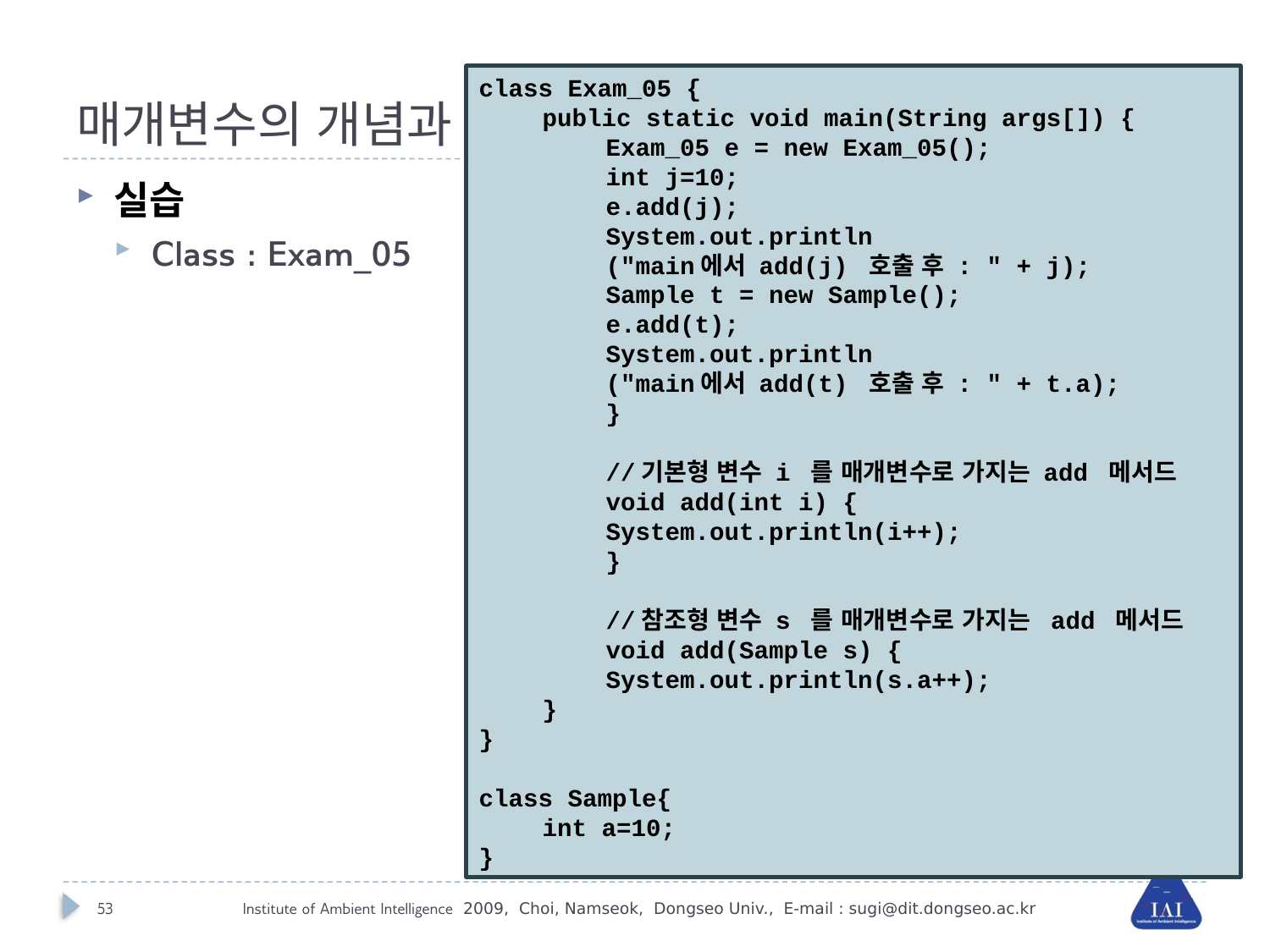

# 매개변수의 개념과 매개변수 전달 원리
class Exam_05 {
public static void main(String args[]) {
Exam_05 e = new Exam_05();
int j=10;
e.add(j);
System.out.println
("main에서 add(j) 호출 후 : " + j);
Sample t = new Sample();
e.add(t);
System.out.println
("main에서 add(t) 호출 후 : " + t.a);
}

//기본형 변수 i 를 매개변수로 가지는 add 메서드
void add(int i) {
System.out.println(i++);
}

//참조형 변수 s 를 매개변수로 가지는  add 메서드
void add(Sample s) {
System.out.println(s.a++);
}
}

class Sample{
int a=10;
}
실습
Class : Exam_05